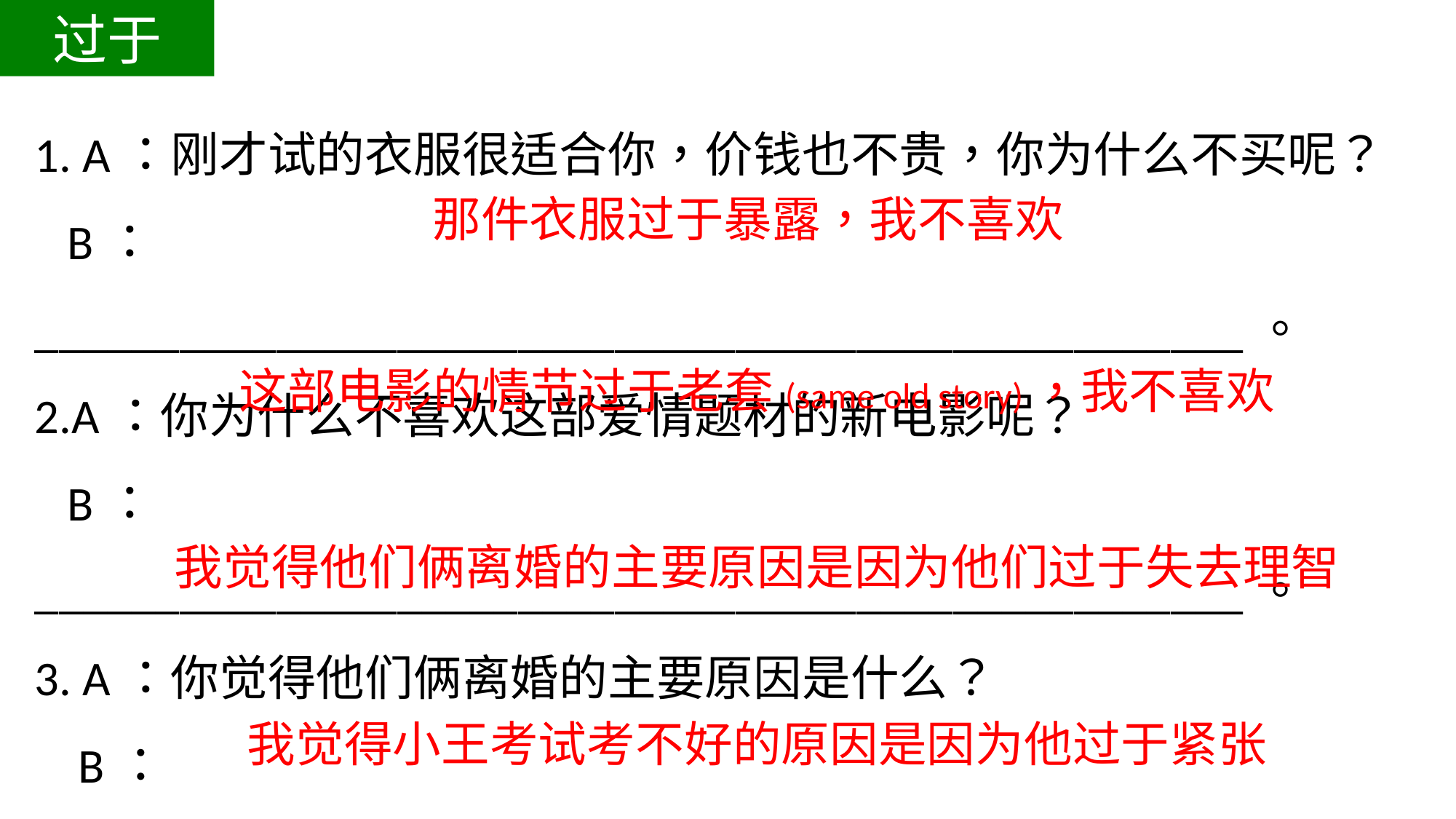

过于
1. A：刚才试的衣服很适合你，价钱也不贵，你为什么不买呢？
   B：__________________________________________________。
2.A：你为什么不喜欢这部爱情题材的新电影呢？
   B：__________________________________________________。
3. A：你觉得他们俩离婚的主要原因是什么？
    B：__________________________________________________。
4. A：小王平时学习挺好的，为什么一考试就考不好呢？
    B：__________________________________________________。
那件衣服过于暴露，我不喜欢
这部电影的情节过于老套(same old story)，我不喜欢
我觉得他们俩离婚的主要原因是因为他们过于失去理智
我觉得小王考试考不好的原因是因为他过于紧张